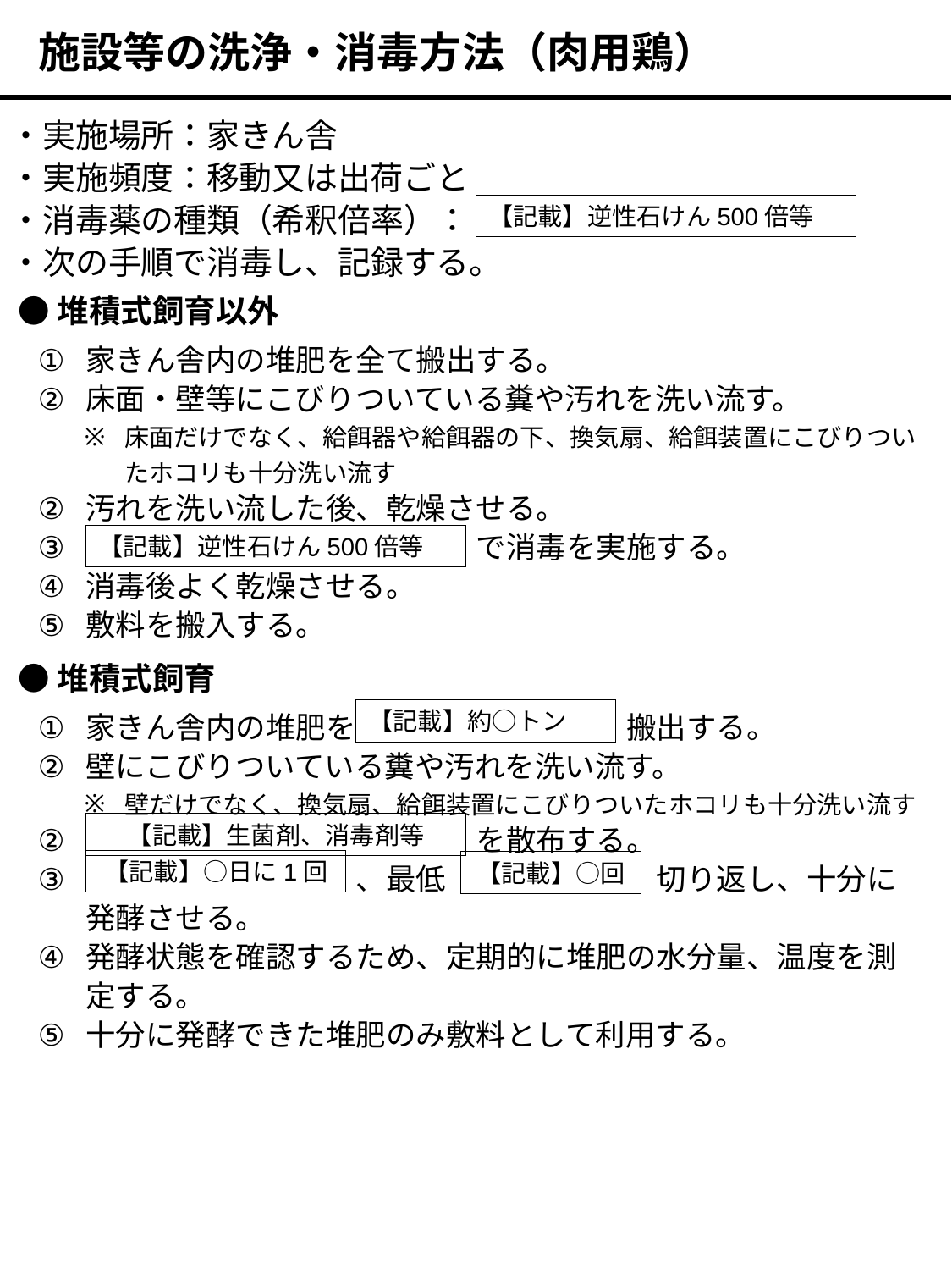

施設等の洗浄・消毒方法（肉用鶏）
・実施場所：家きん舎
・実施頻度：移動又は出荷ごと
・消毒薬の種類（希釈倍率）：
・次の手順で消毒し、記録する。
【記載】逆性石けん500倍等
●堆積式飼育以外
家きん舎内の堆肥を全て搬出する。
床面・壁等にこびりついている糞や汚れを洗い流す。
床面だけでなく、給餌器や給餌器の下、換気扇、給餌装置にこびりついたホコリも十分洗い流す
汚れを洗い流した後、乾燥させる。
　　　　　　　　　　　　　で消毒を実施する。
消毒後よく乾燥させる。
敷料を搬入する。
【記載】逆性石けん500倍等
●堆積式飼育
家きん舎内の堆肥を　　　　　　　　　搬出する。
壁にこびりついている糞や汚れを洗い流す。
壁だけでなく、換気扇、給餌装置にこびりついたホコリも十分洗い流す
　　　　　　　　　　　　　を散布する。
　　　　　　　　　、最低　　　　　　　切り返し、十分に発酵させる。
発酵状態を確認するため、定期的に堆肥の水分量、温度を測定する。
十分に発酵できた堆肥のみ敷料として利用する。
【記載】約○トン
【記載】生菌剤、消毒剤等
【記載】○回
【記載】○日に1回